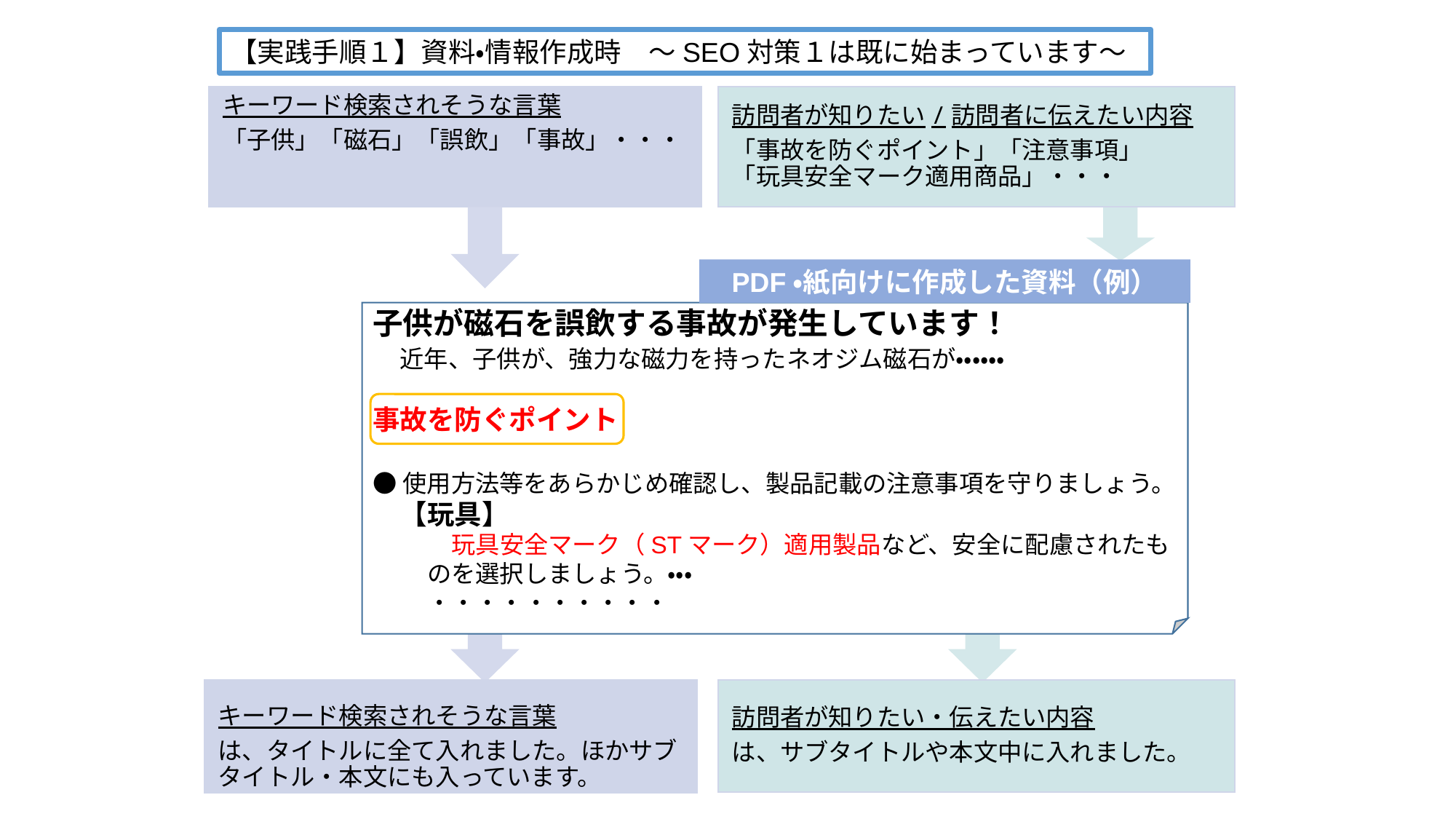

【実践手順１】資料・情報作成時　～SEO対策１は既に始まっています～

キーワード検索されそうな言葉
「子供」「磁石」「誤飲」「事故」・・・

訪問者が知りたい/訪問者に伝えたい内容
「事故を防ぐポイント」「注意事項」
「玩具安全マーク適用商品」・・・

PDF・紙向けに作成した資料（例）
子供が磁石を誤飲する事故が発生しています！　
　近年、子供が、強力な磁力を持ったネオジム磁石が・・・・・・

事故を防ぐポイント
●使用方法等をあらかじめ確認し、製品記載の注意事項を守りましょう。
　【玩具】
　玩具安全マーク（STマーク）適用製品など、安全に配慮されたものを選択しましょう。・・・
・・・・・・・・・・

訪問者が知りたい・伝えたい内容
は、サブタイトルや本文中に入れました。

キーワード検索されそうな言葉
は、タイトルに全て入れました。ほかサブタイトル・本文にも入っています。